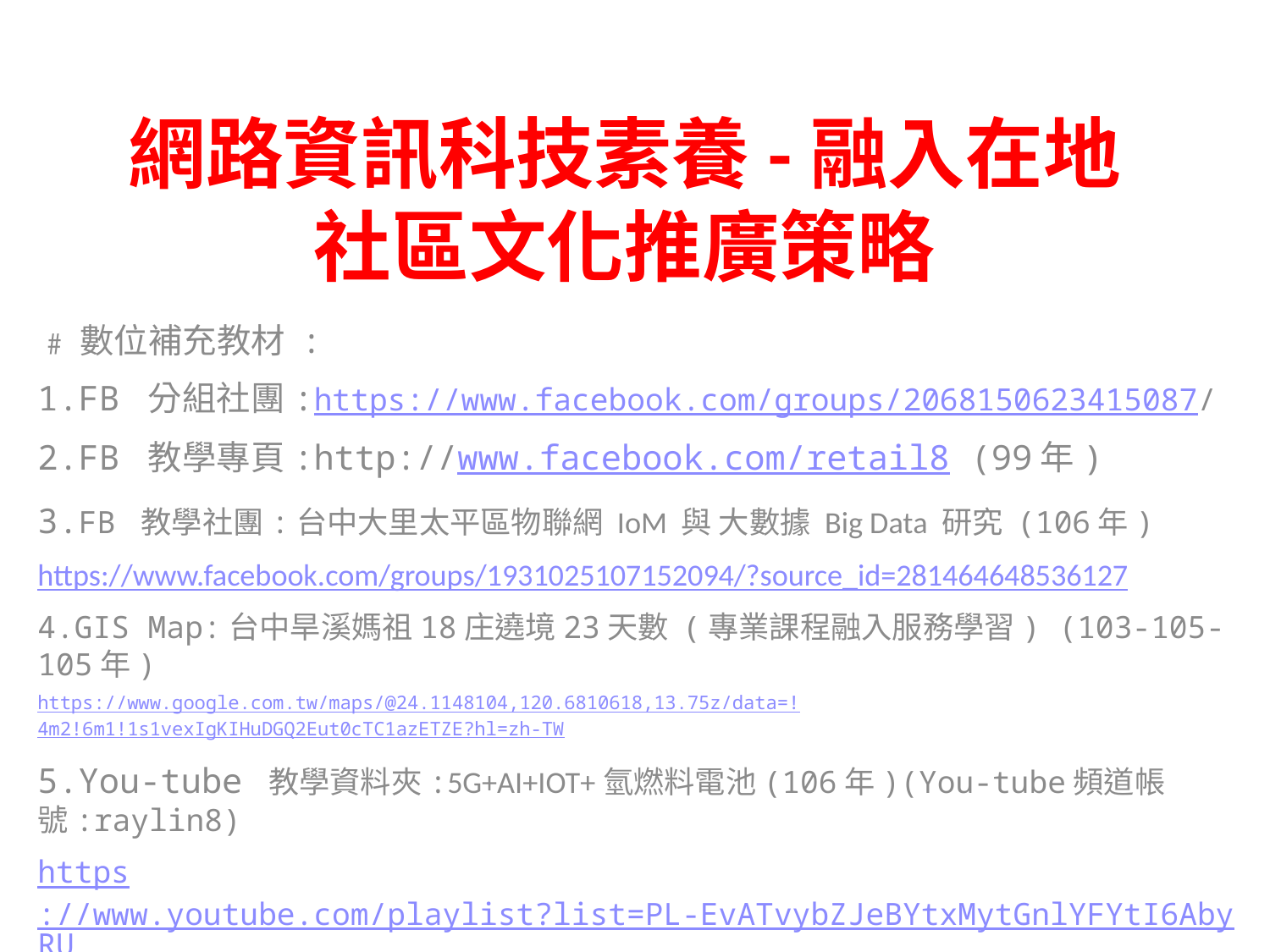

# 網路資訊科技素養-融入在地社區文化推廣策略
﹟數位補充教材 :
1.FB 分組社團:https://www.facebook.com/groups/2068150623415087/
2.FB 教學專頁:http://www.facebook.com/retail8 (99年)
3.FB 教學社團:台中大里太平區物聯網 IoM 與 大數據 Big Data 研究 (106年)
https://www.facebook.com/groups/1931025107152094/?source_id=281464648536127
4.GIS Map:台中旱溪媽祖18庄遶境23天數 (專業課程融入服務學習) (103-105-105年)
https://www.google.com.tw/maps/@24.1148104,120.6810618,13.75z/data=!4m2!6m1!1s1vexIgKIHuDGQ2Eut0cTC1azETZE?hl=zh-TW
5.You-tube 教學資料夾:5G+AI+IOT+氫燃料電池(106年)(You-tube頻道帳號:raylin8)
https://www.youtube.com/playlist?list=PL-EvATvybZJeBYtxMytGnlYFYtI6AbyRU